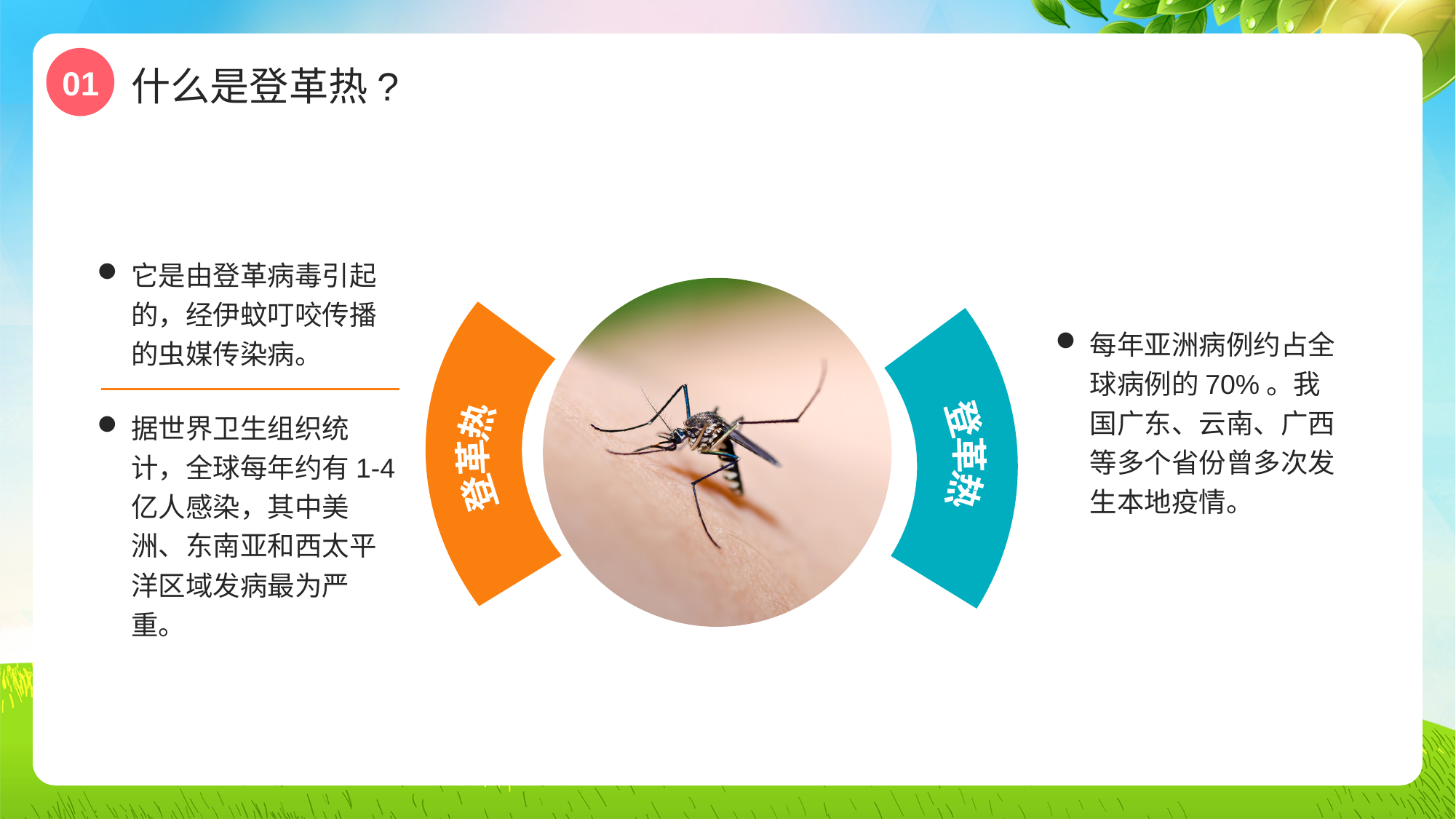

什么是登革热?
01

登革热

登革热
它是由登革病毒引起的，经伊蚊叮咬传播的虫媒传染病。

据世界卫生组织统计，全球每年约有1-4亿人感染，其中美洲、东南亚和西太平洋区域发病最为严重。
每年亚洲病例约占全球病例的70%。我国广东、云南、广西等多个省份曾多次发生本地疫情。